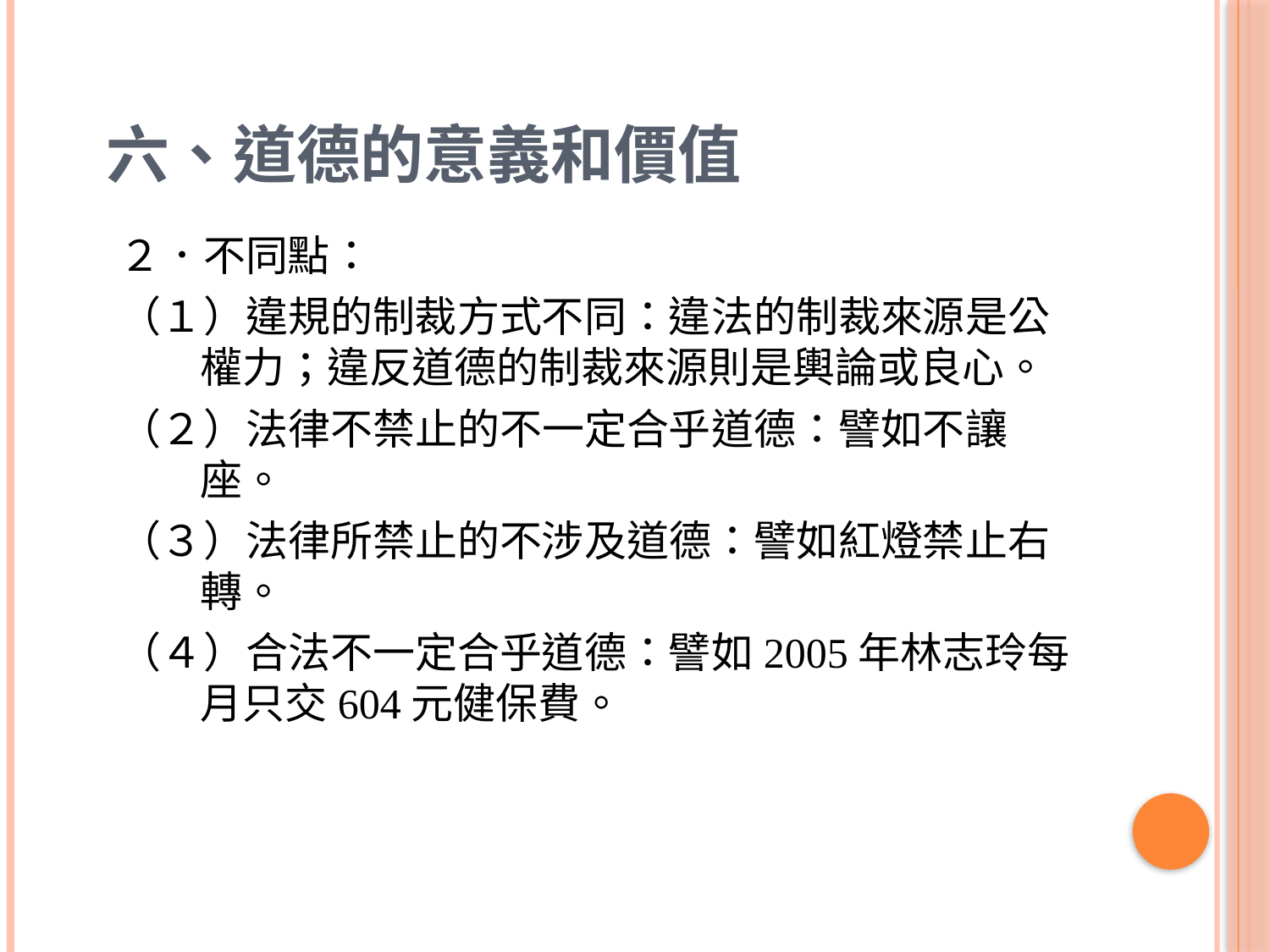

# 六、道德的意義和價值
　２．不同點：
　（１）違規的制裁方式不同：違法的制裁來源是公權力；違反道德的制裁來源則是輿論或良心。
　（２）法律不禁止的不一定合乎道德：譬如不讓座。
　（３）法律所禁止的不涉及道德：譬如紅燈禁止右轉。
　（４）合法不一定合乎道德：譬如2005年林志玲每月只交604元健保費。